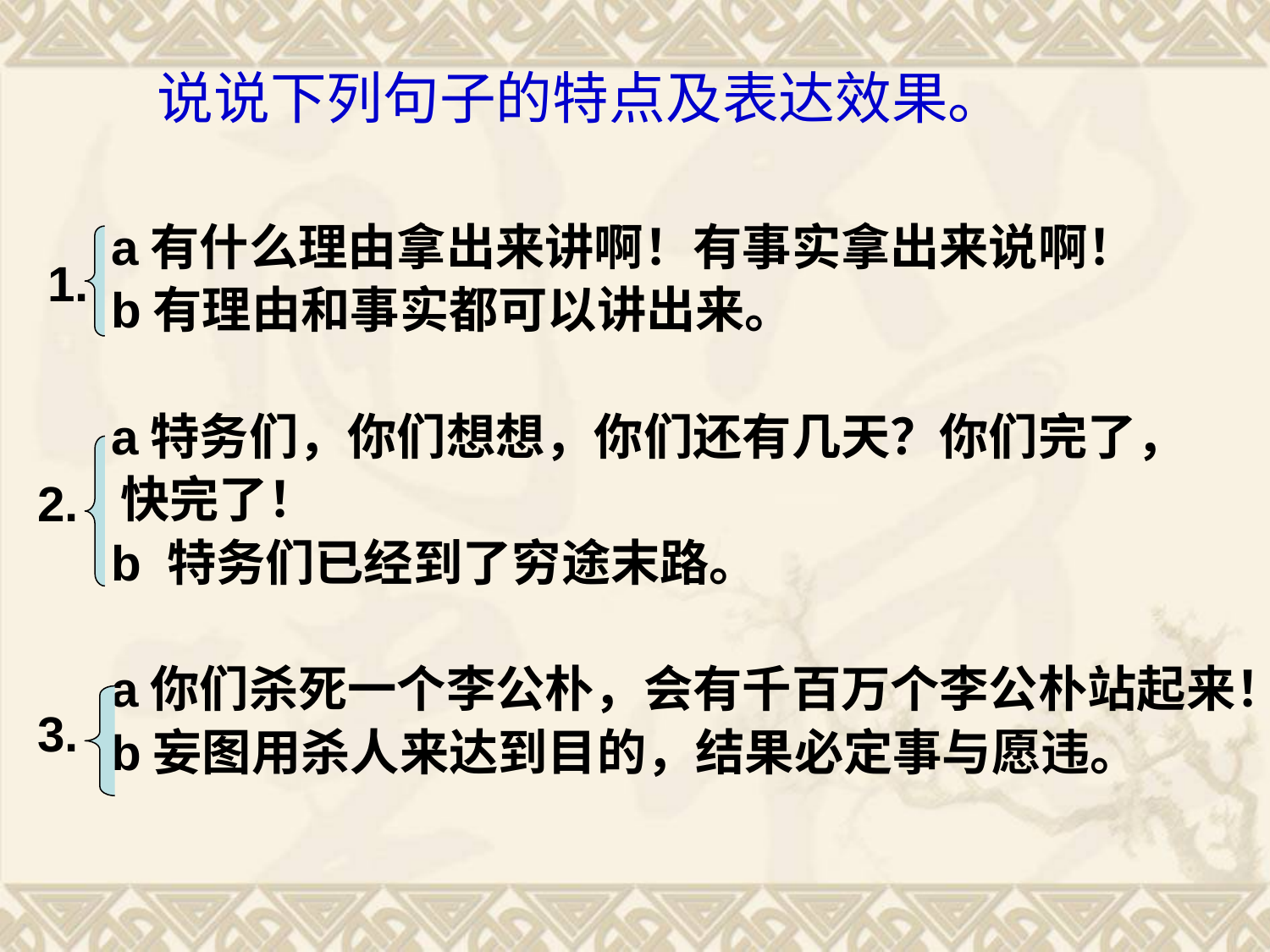

说说下列句子的特点及表达效果。
 a有什么理由拿出来讲啊！有事实拿出来说啊！
 b有理由和事实都可以讲出来。

 a特务们，你们想想，你们还有几天？你们完了，
 快完了！
 b 特务们已经到了穷途末路。

 a你们杀死一个李公朴，会有千百万个李公朴站起来！
 b妄图用杀人来达到目的，结果必定事与愿违。

1.

2.

3.